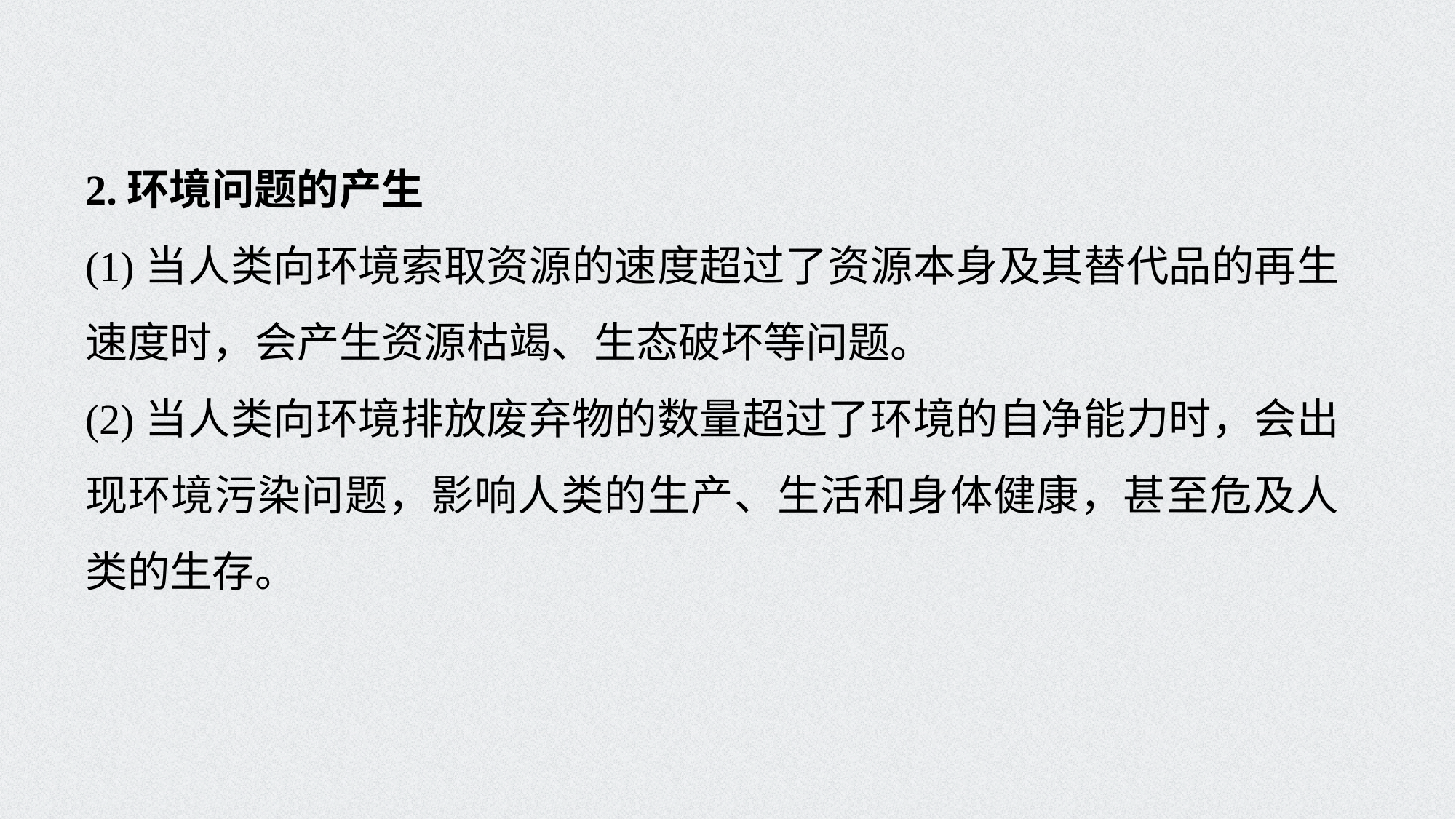

2.环境问题的产生
(1)当人类向环境索取资源的速度超过了资源本身及其替代品的再生速度时，会产生资源枯竭、生态破坏等问题。
(2)当人类向环境排放废弃物的数量超过了环境的自净能力时，会出现环境污染问题，影响人类的生产、生活和身体健康，甚至危及人类的生存。